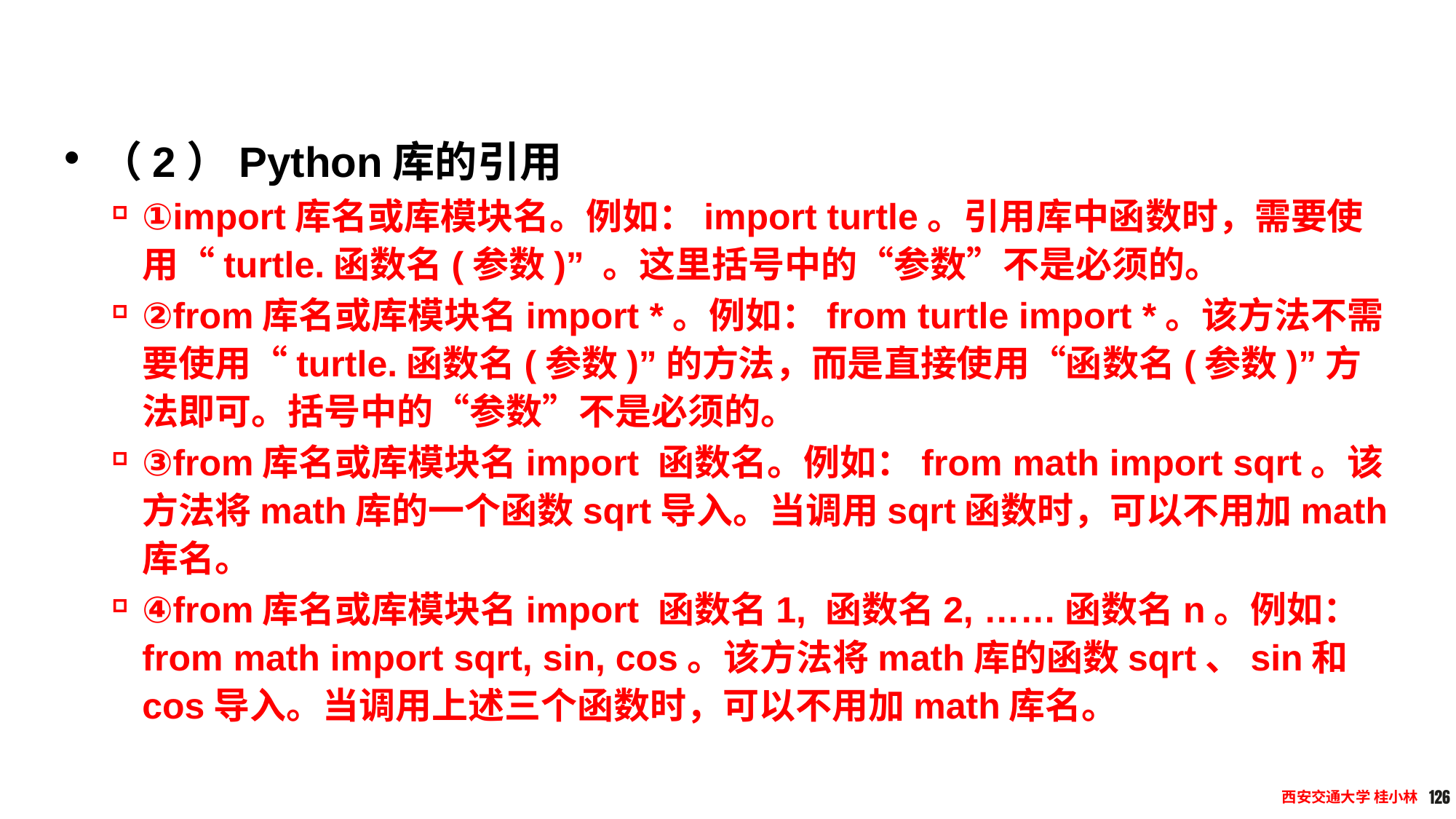

#
（2）Python库的引用
①import库名或库模块名。例如：import turtle。引用库中函数时，需要使用“turtle.函数名(参数)” 。这里括号中的“参数”不是必须的。
②from库名或库模块名import *。例如：from turtle import *。该方法不需要使用“turtle.函数名(参数)”的方法，而是直接使用“函数名(参数)”方法即可。括号中的“参数”不是必须的。
③from库名或库模块名import 函数名。例如：from math import sqrt。该方法将math库的一个函数sqrt导入。当调用sqrt函数时，可以不用加math库名。
④from库名或库模块名import 函数名1, 函数名2, ……函数名n。例如：from math import sqrt, sin, cos。该方法将math库的函数sqrt、sin和cos导入。当调用上述三个函数时，可以不用加math库名。